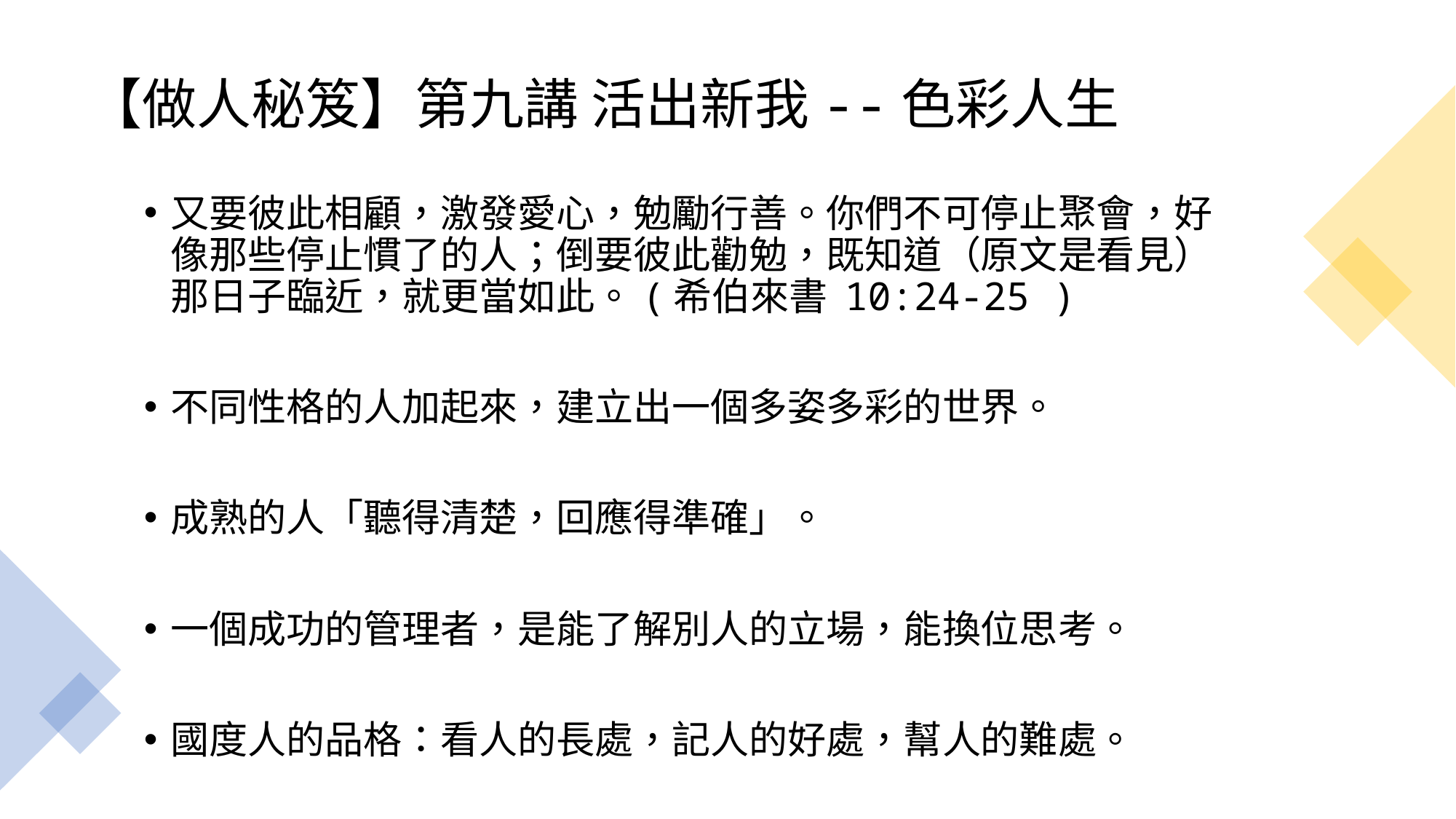

# 【做人秘笈】第九講 活出新我--色彩人生

又要彼此相顧，激發愛心，勉勵行善。你們不可停止聚會，好像那些停止慣了的人；倒要彼此勸勉，既知道（原文是看見）那日子臨近，就更當如此。(希伯來書 10:24-25 )

不同性格的人加起來，建立出一個多姿多彩的世界。

成熟的人「聽得清楚，回應得準確」。

一個成功的管理者，是能了解別人的立場，能換位思考。

國度人的品格：看人的長處，記人的好處，幫人的難處。